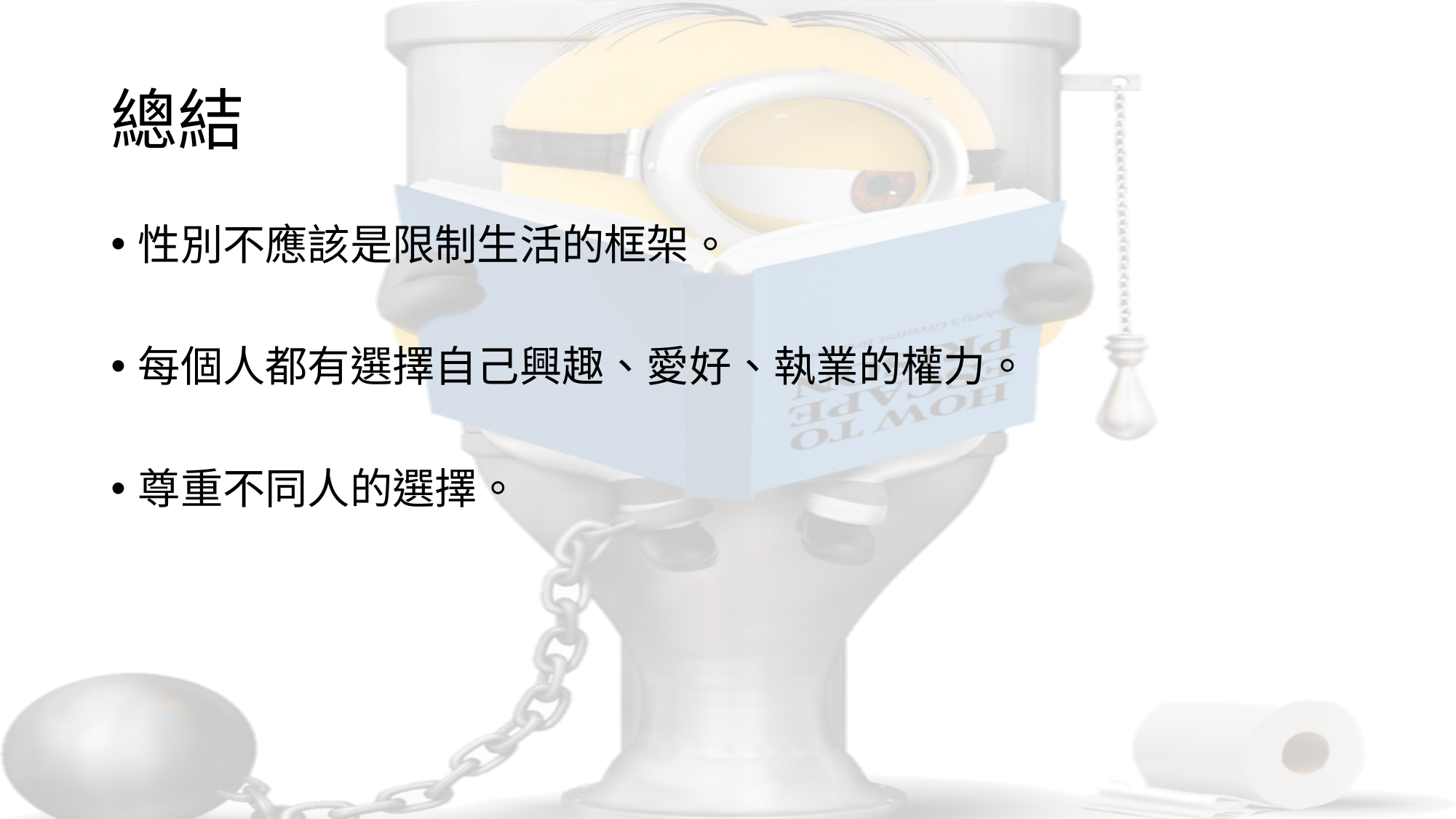

# 總結
性別不應該是限制生活的框架。

每個人都有選擇自己興趣、愛好、執業的權力。

尊重不同人的選擇。